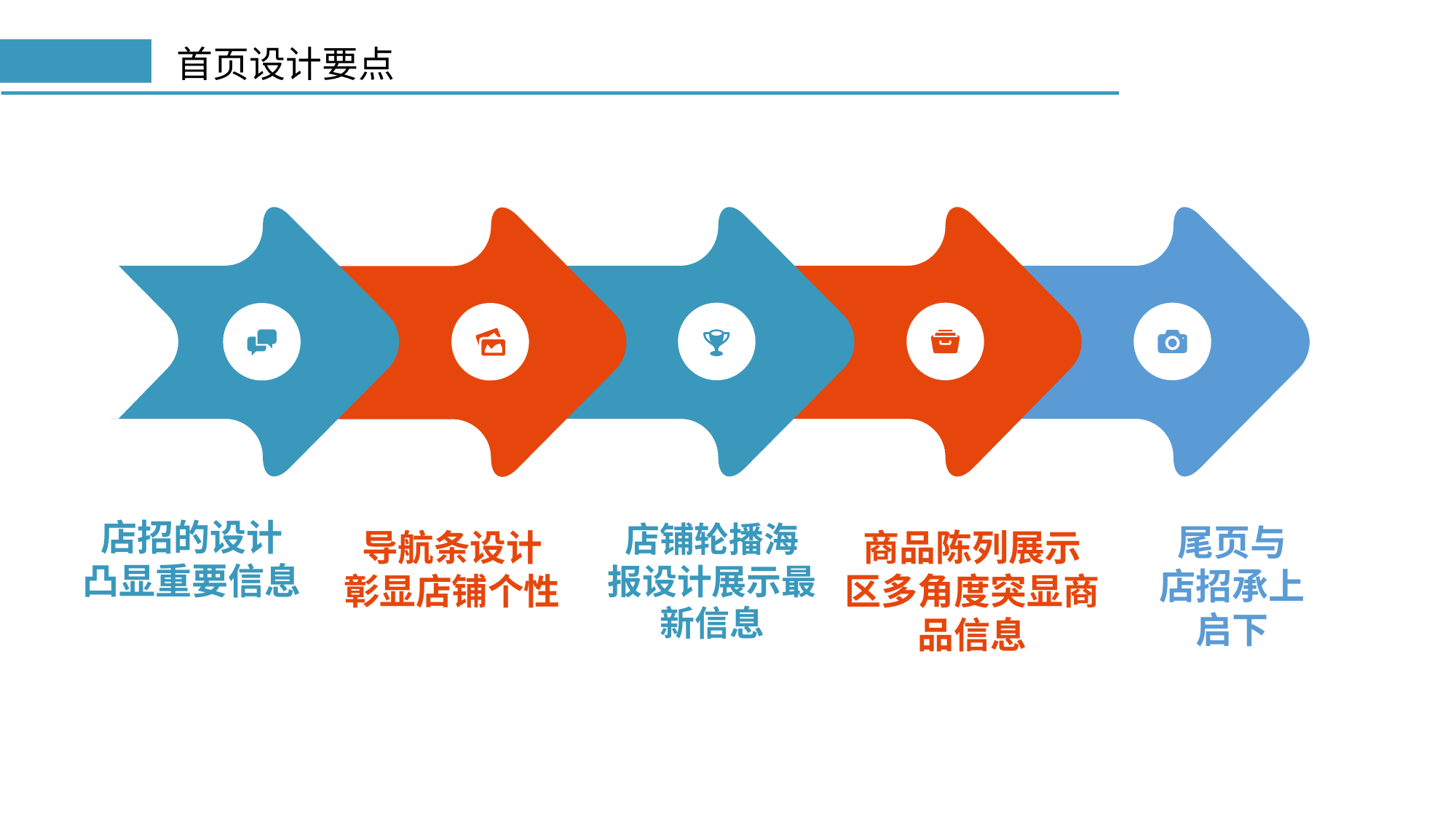

# 首页设计要点

店铺轮播海
报设计展示最
新信息
商品陈列展示
区多角度突显商
品信息
导航条设计
彰显店铺个性
店招的设计
凸显重要信息
尾页与
店招承上
启下